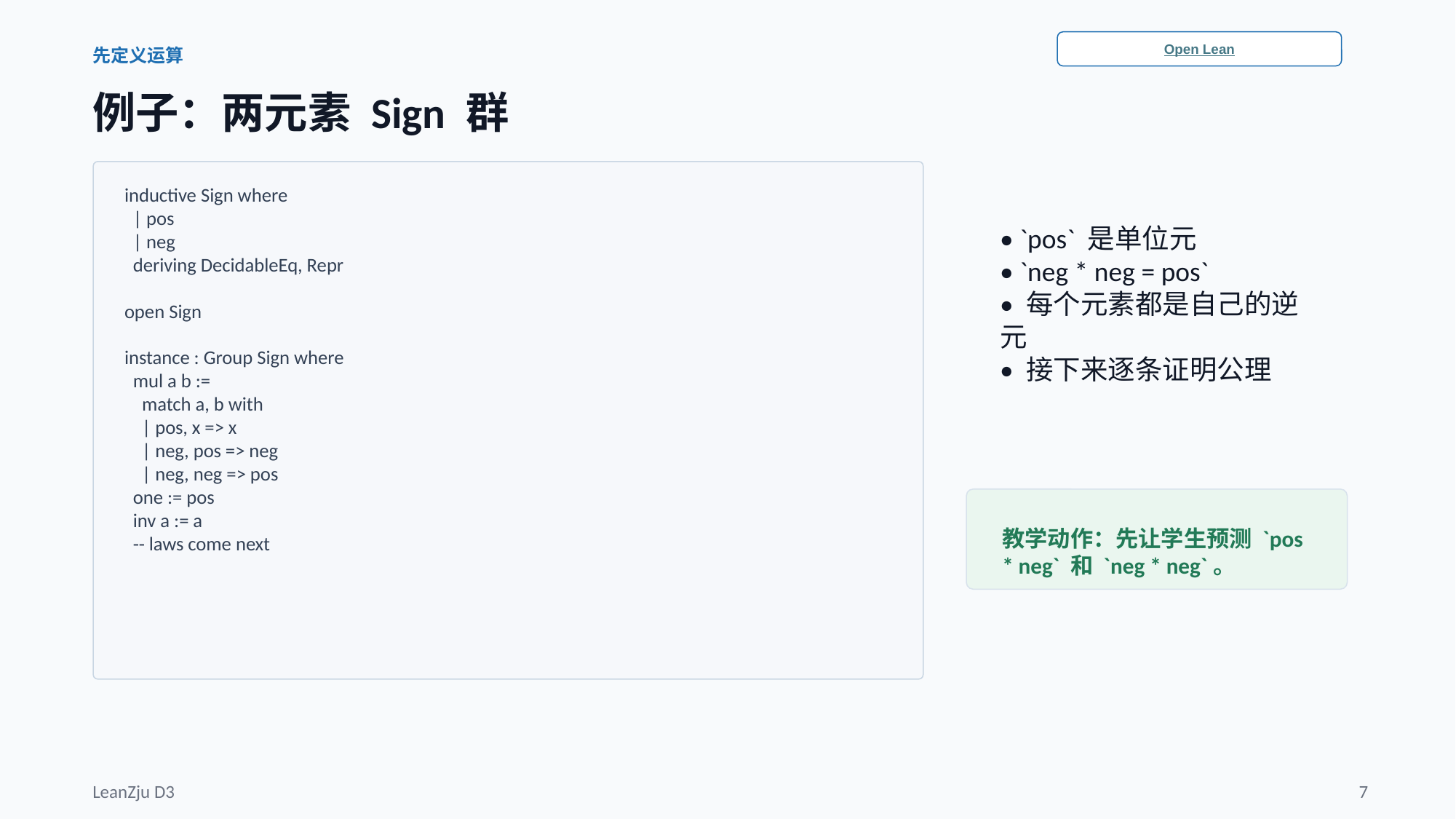

Open Lean
先定义运算
例子：两元素 Sign 群

inductive Sign where
  | pos
  | neg
  deriving DecidableEq, Repr

open Sign

instance : Group Sign where
  mul a b :=
    match a, b with
    | pos, x => x
    | neg, pos => neg
    | neg, neg => pos
  one := pos
  inv a := a
  -- laws come next
• `pos` 是单位元
• `neg * neg = pos`
• 每个元素都是自己的逆元
• 接下来逐条证明公理

教学动作：先让学生预测 `pos * neg` 和 `neg * neg`。
LeanZju D3
7